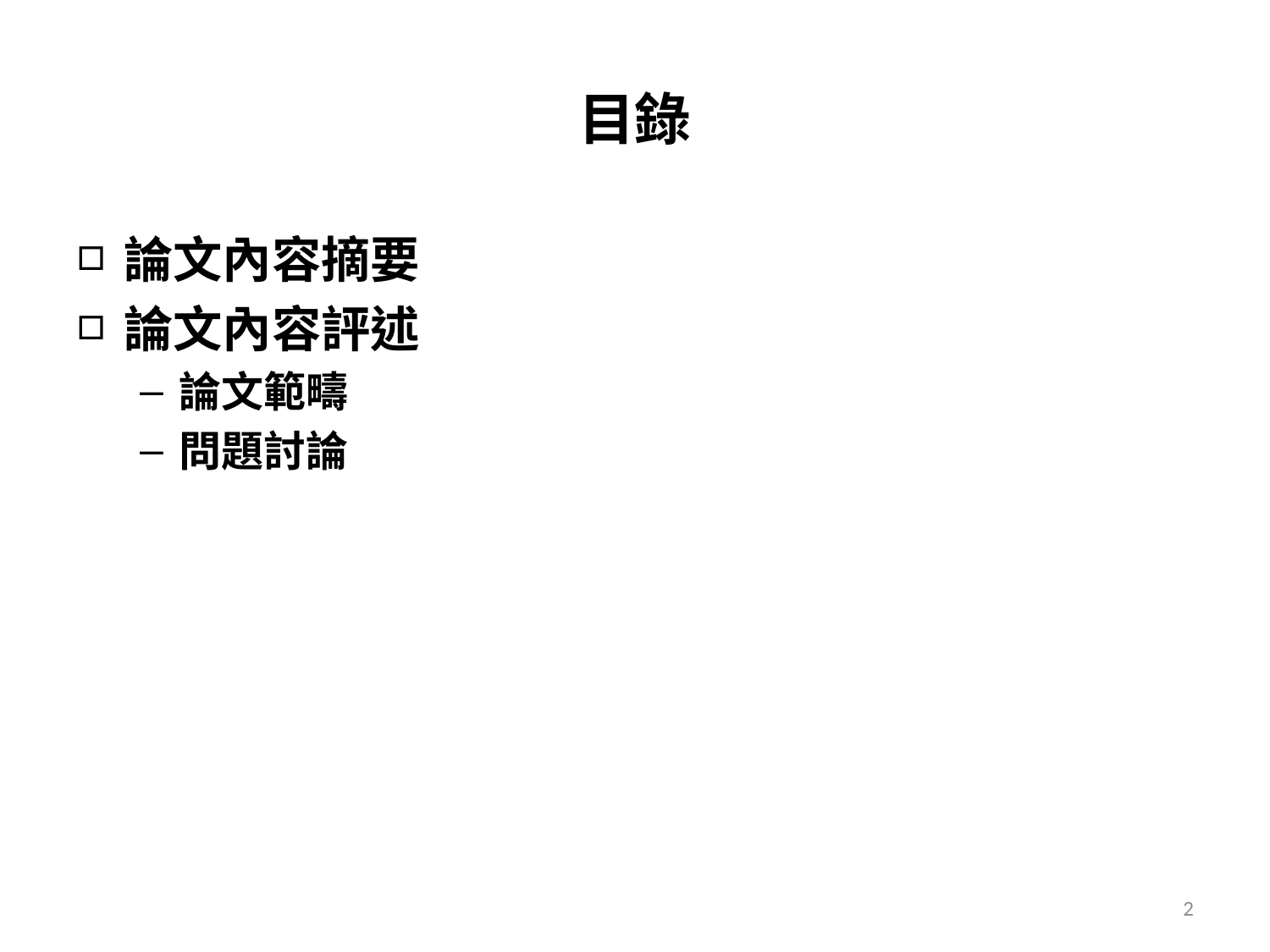

# 目錄
論文內容摘要
論文內容評述
論文範疇
問題討論

2